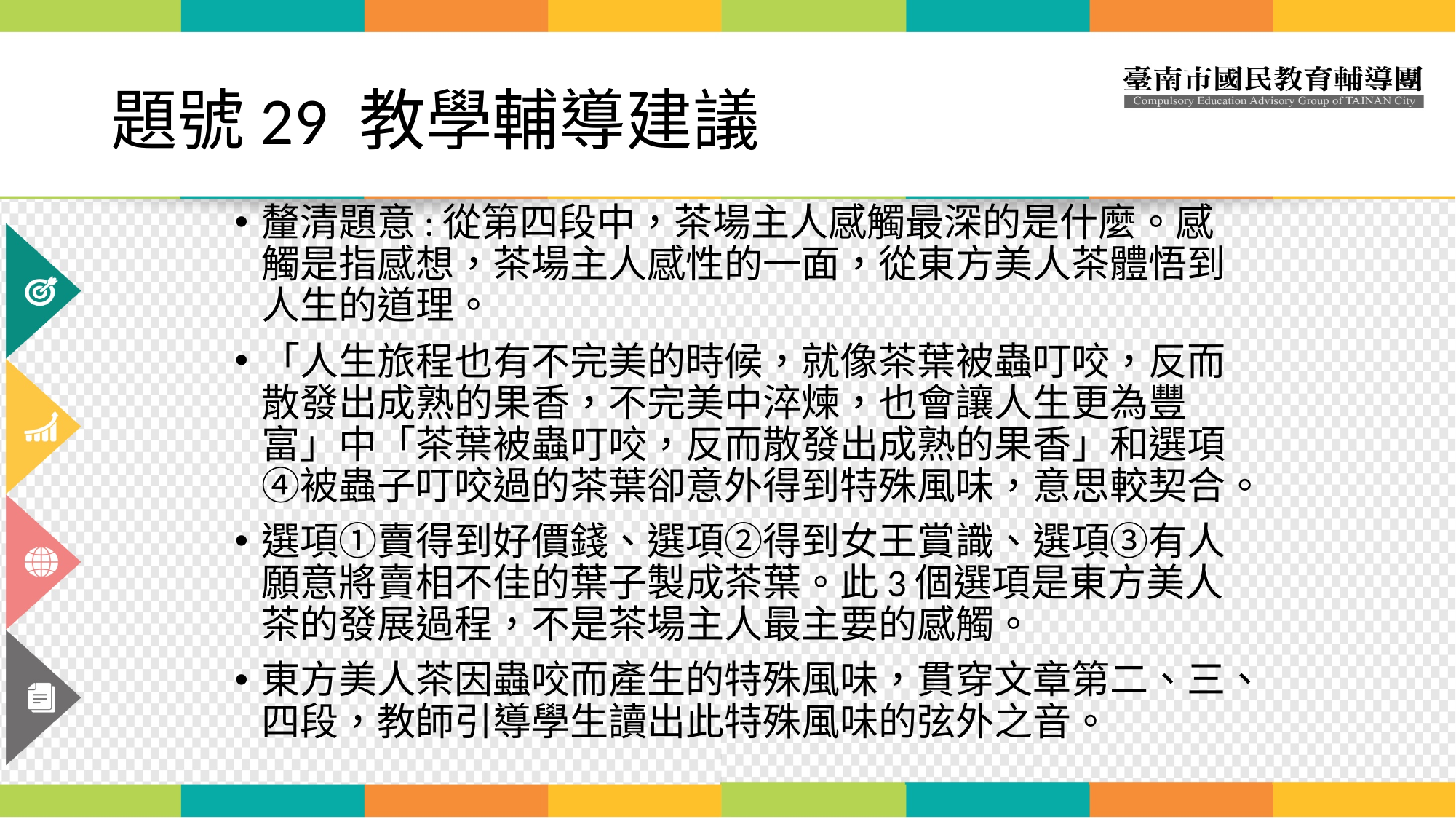

# 題號29 教學輔導建議
釐清題意:從第四段中，茶場主人感觸最深的是什麼。感觸是指感想，茶場主人感性的一面，從東方美人茶體悟到人生的道理。
「人生旅程也有不完美的時候，就像茶葉被蟲叮咬，反而散發出成熟的果香，不完美中淬煉，也會讓人生更為豐富」中「茶葉被蟲叮咬，反而散發出成熟的果香」和選項④被蟲子叮咬過的茶葉卻意外得到特殊風味，意思較契合。
選項①賣得到好價錢、選項②得到女王賞識、選項③有人願意將賣相不佳的葉子製成茶葉。此3個選項是東方美人茶的發展過程，不是茶場主人最主要的感觸。
東方美人茶因蟲咬而產生的特殊風味，貫穿文章第二、三、四段，教師引導學生讀出此特殊風味的弦外之音。